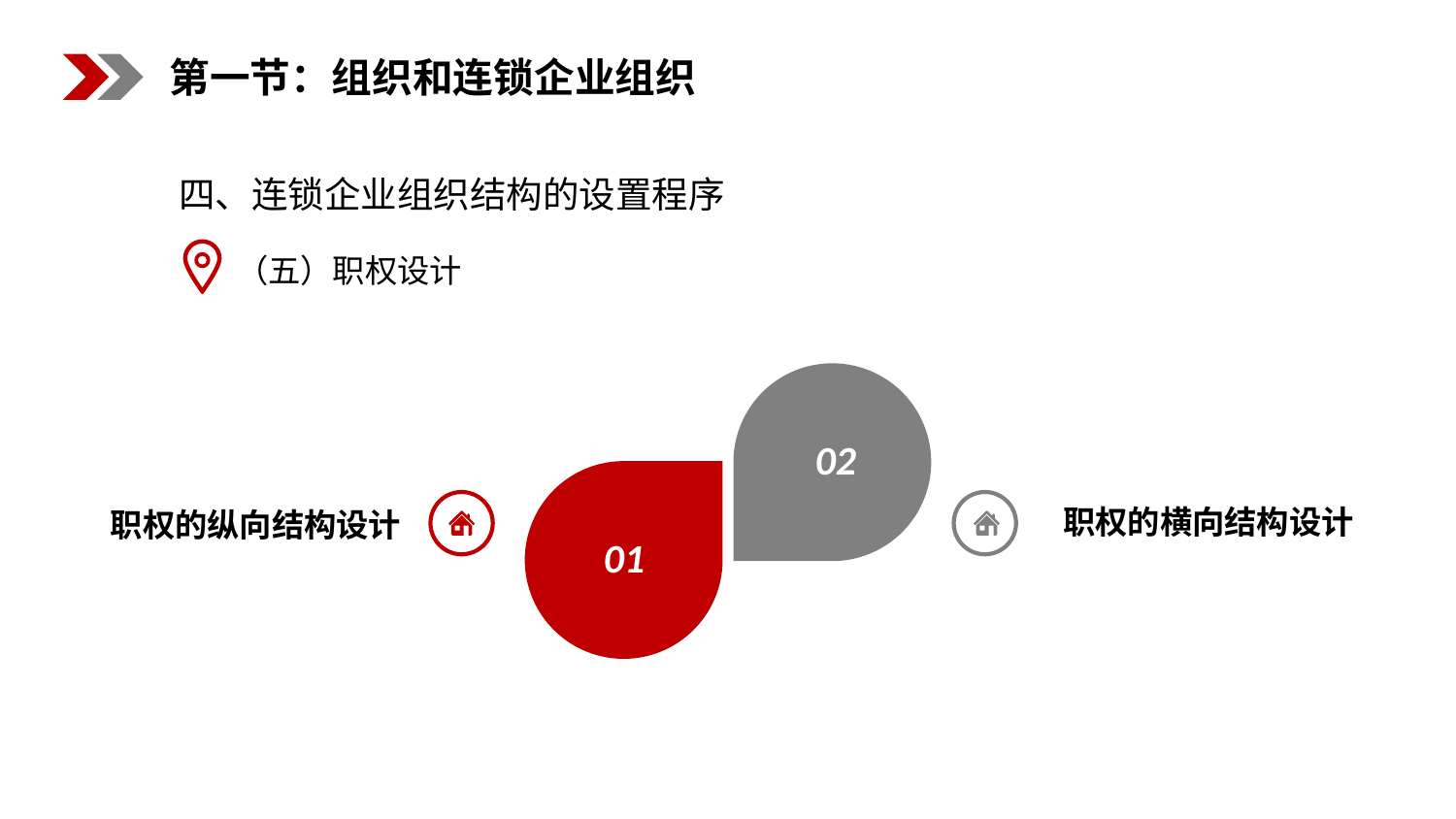

第一节：组织和连锁企业组织

四、连锁企业组织结构的设置程序

（五）职权设计
95%

02

01
职权的纵向结构设计

职权的横向结构设计